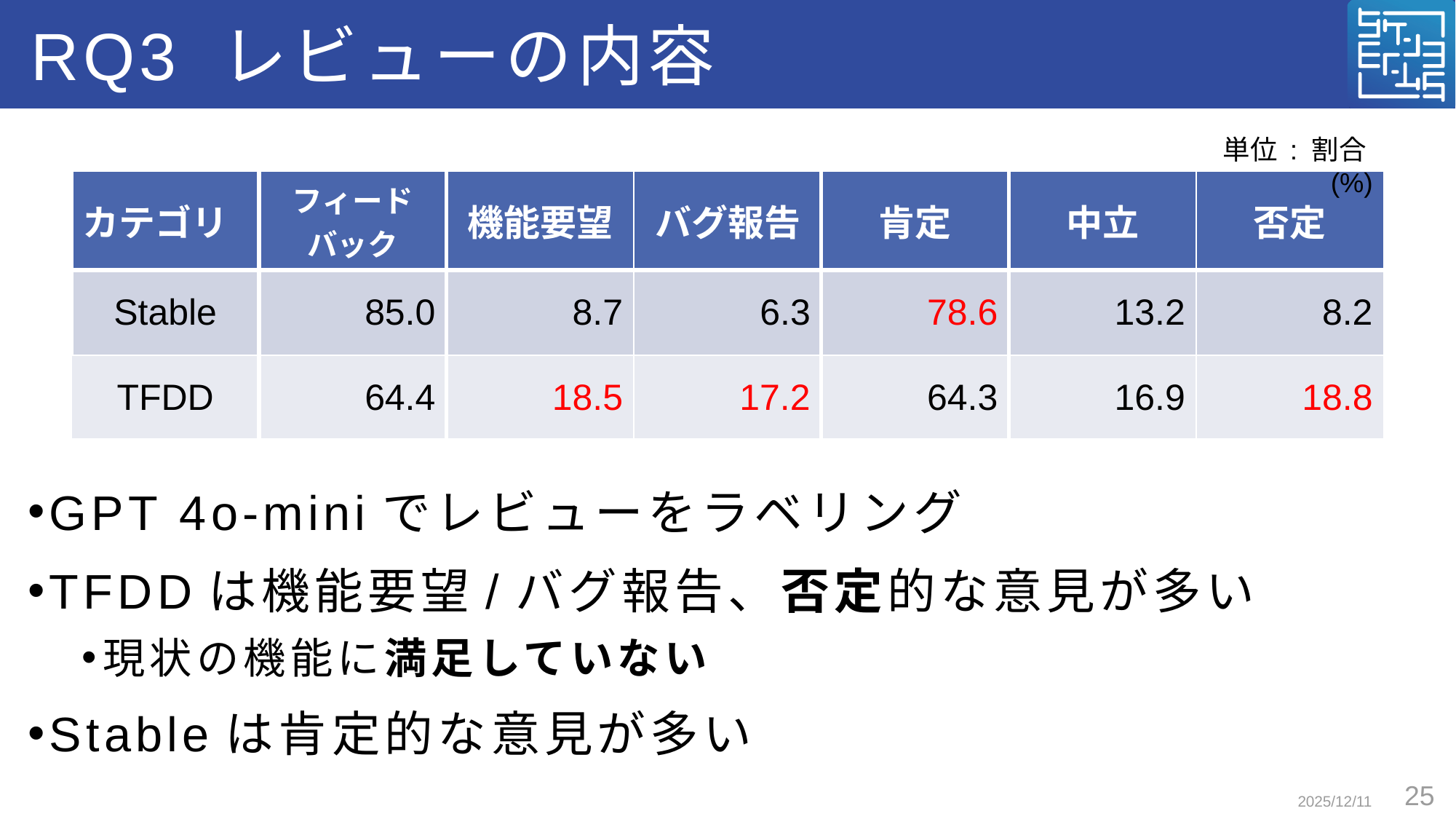

# RQ3 レビューの内容
単位 : 割合(%)
| カテゴリ | フィードバック | 機能要望 | バグ報告 | 肯定 | 中立 | 否定 |
| --- | --- | --- | --- | --- | --- | --- |
| Stable | 85.0 | 8.7 | 6.3 | 78.6 | 13.2 | 8.2 |
| TFDD | 64.4 | 18.5 | 17.2 | 64.3 | 16.9 | 18.8 |
GPT 4o-miniでレビューをラベリング
TFDDは機能要望/バグ報告、否定的な意見が多い
現状の機能に満足していない
Stableは肯定的な意見が多い

25
2025/12/11